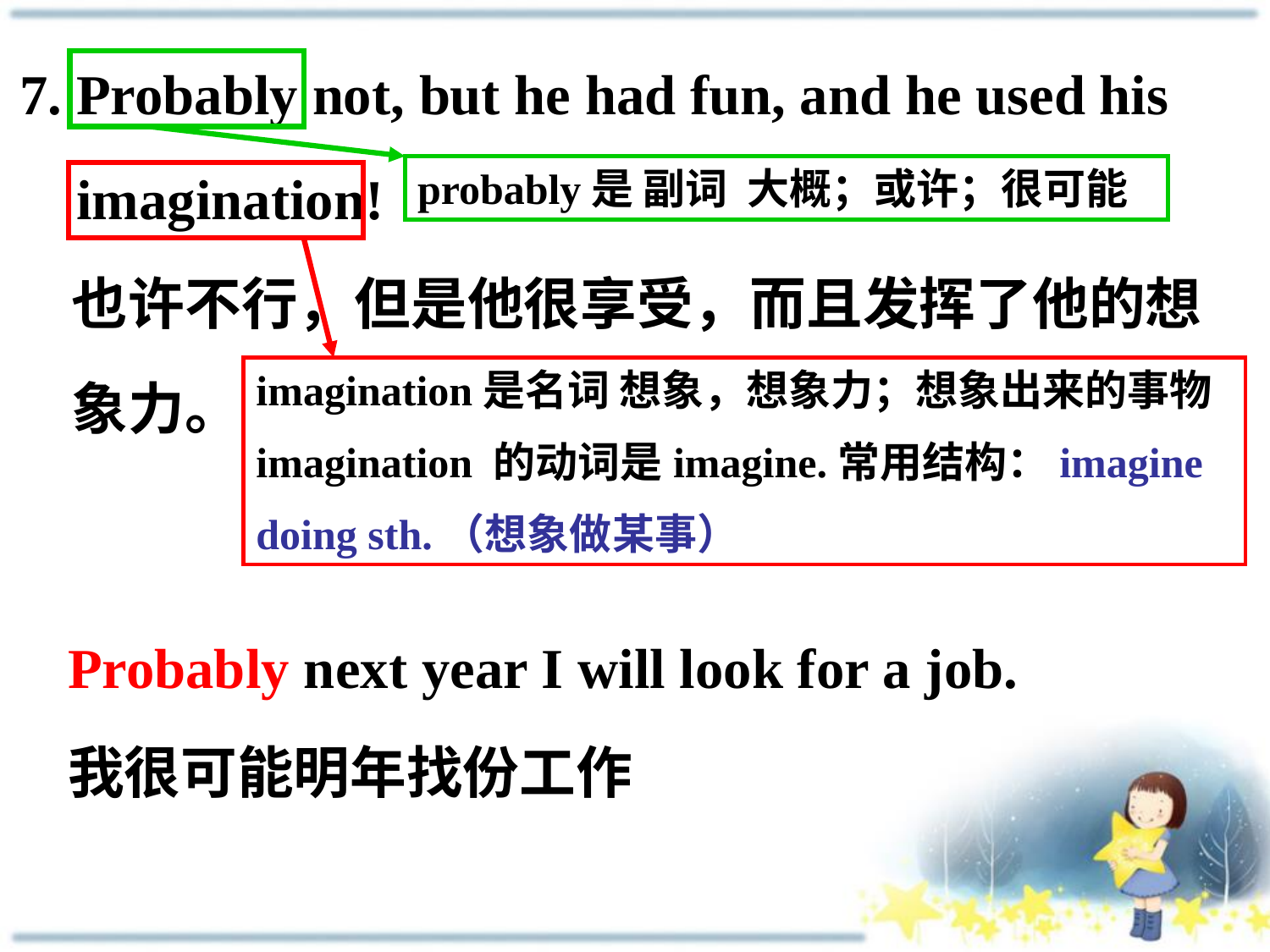

7. Probably not, but he had fun, and he used his
    imagination!
   也许不行，但是他很享受，而且发挥了他的想
   象力。

probably是 副词  大概；或许；很可能

imagination是名词 想象，想象力；想象出来的事物
imagination 的动词是imagine.常用结构：imagine
doing sth.（想象做某事）
Probably next year I will look for a job.
我很可能明年找份工作